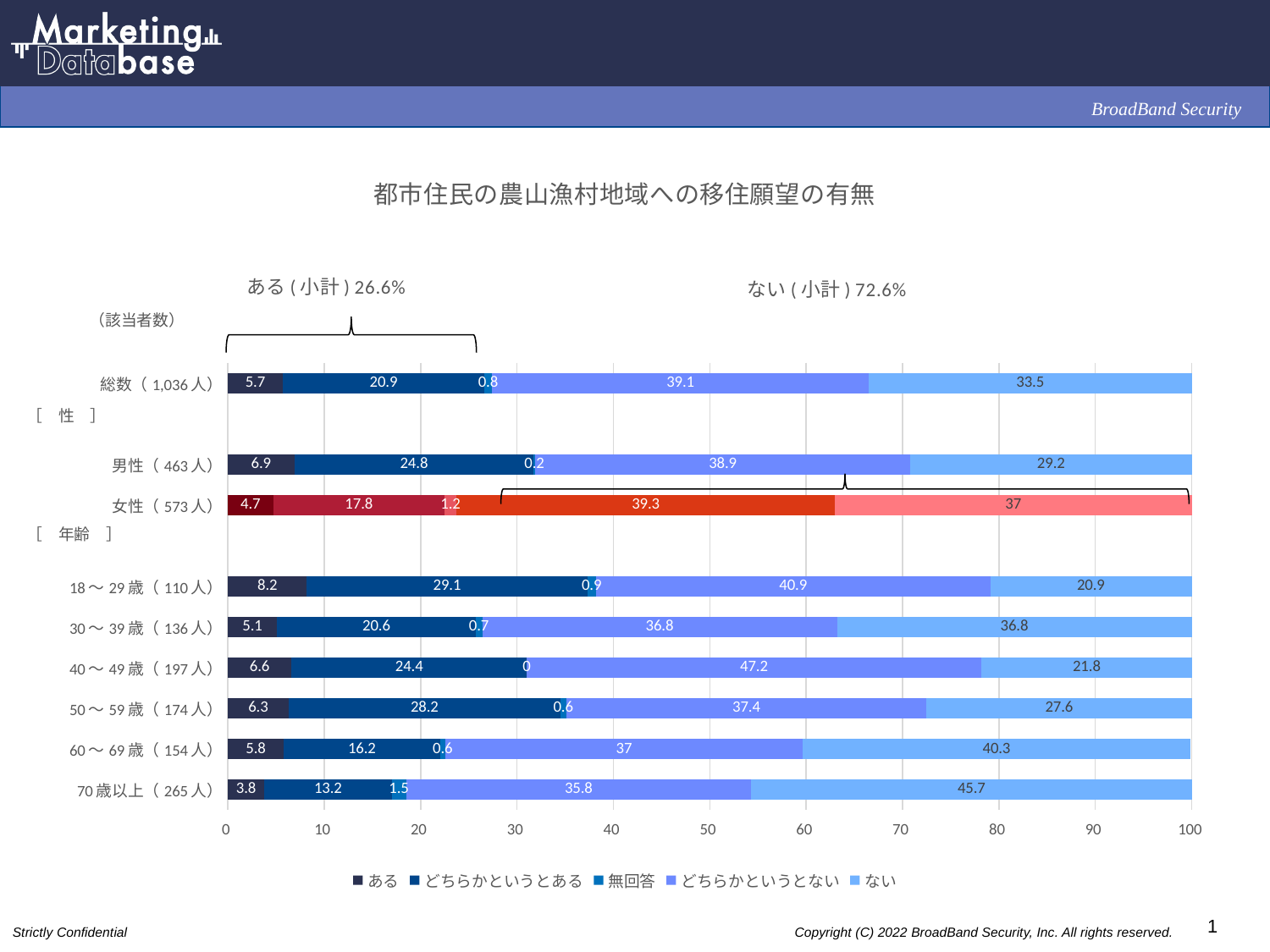

### Chart: 都市住民の農山漁村地域への移住願望の有無

| Category | ある | どちらかというとある | 無回答 | どちらかというとない | ない |
|---|---|---|---|---|---|
| 総数（1,036人） | 5.7 | 20.9 | 0.8 | 39.1 | 33.5 |
|  | None | None | None | None | None |
| 男性（463人） | 6.9 | 24.8 | 0.2 | 38.9 | 29.2 |
| 女性（573人） | 4.7 | 17.8 | 1.2 | 39.3 | 37.0 |
|  | None | None | None | None | None |
| 18～29歳（110人） | 8.2 | 29.1 | 0.9 | 40.9 | 20.9 |
| 30～39歳（136人） | 5.1 | 20.6 | 0.7 | 36.8 | 36.8 |
| 40～49歳（197人） | 6.6 | 24.4 | 0.0 | 47.2 | 21.8 |
| 50～59歳（174人） | 6.3 | 28.2 | 0.6 | 37.4 | 27.6 |
| 60～69歳（154人） | 5.8 | 16.2 | 0.6 | 37.0 | 40.3 |
| 70歳以上（265人） | 3.8 | 13.2 | 1.5 | 35.8 | 45.7 |